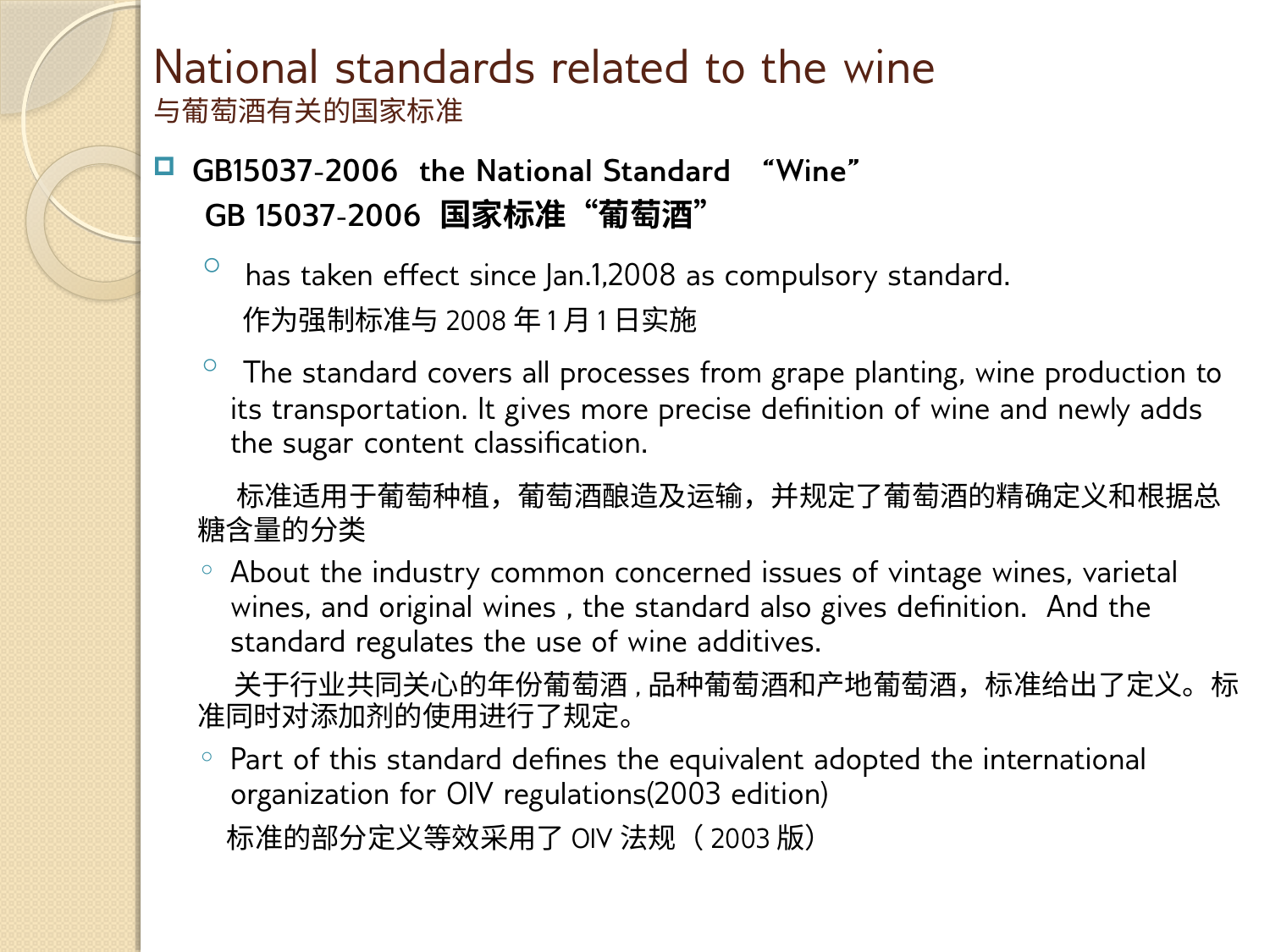

# National standards related to the wine 与葡萄酒有关的国家标准
GB15037-2006  the National Standard   “Wine”
     GB 15037-2006 国家标准“葡萄酒”
 has taken effect since Jan.1,2008 as compulsory standard.
      作为强制标准与2008年1月1日实施
 The standard covers all processes from grape planting, wine production to its transportation. It gives more precise definition of wine and newly adds the sugar content classification.
   标准适用于葡萄种植，葡萄酒酿造及运输，并规定了葡萄酒的精确定义和根据总糖含量的分类
About the industry common concerned issues of vintage wines, varietal wines, and original wines , the standard also gives definition.  And the standard regulates the use of wine additives.
    关于行业共同关心的年份葡萄酒,品种葡萄酒和产地葡萄酒，标准给出了定义。标准同时对添加剂的使用进行了规定。
Part of this standard defines the equivalent adopted the international organization for OIV regulations(2003 edition)
   标准的部分定义等效采用了OIV法规（2003版）